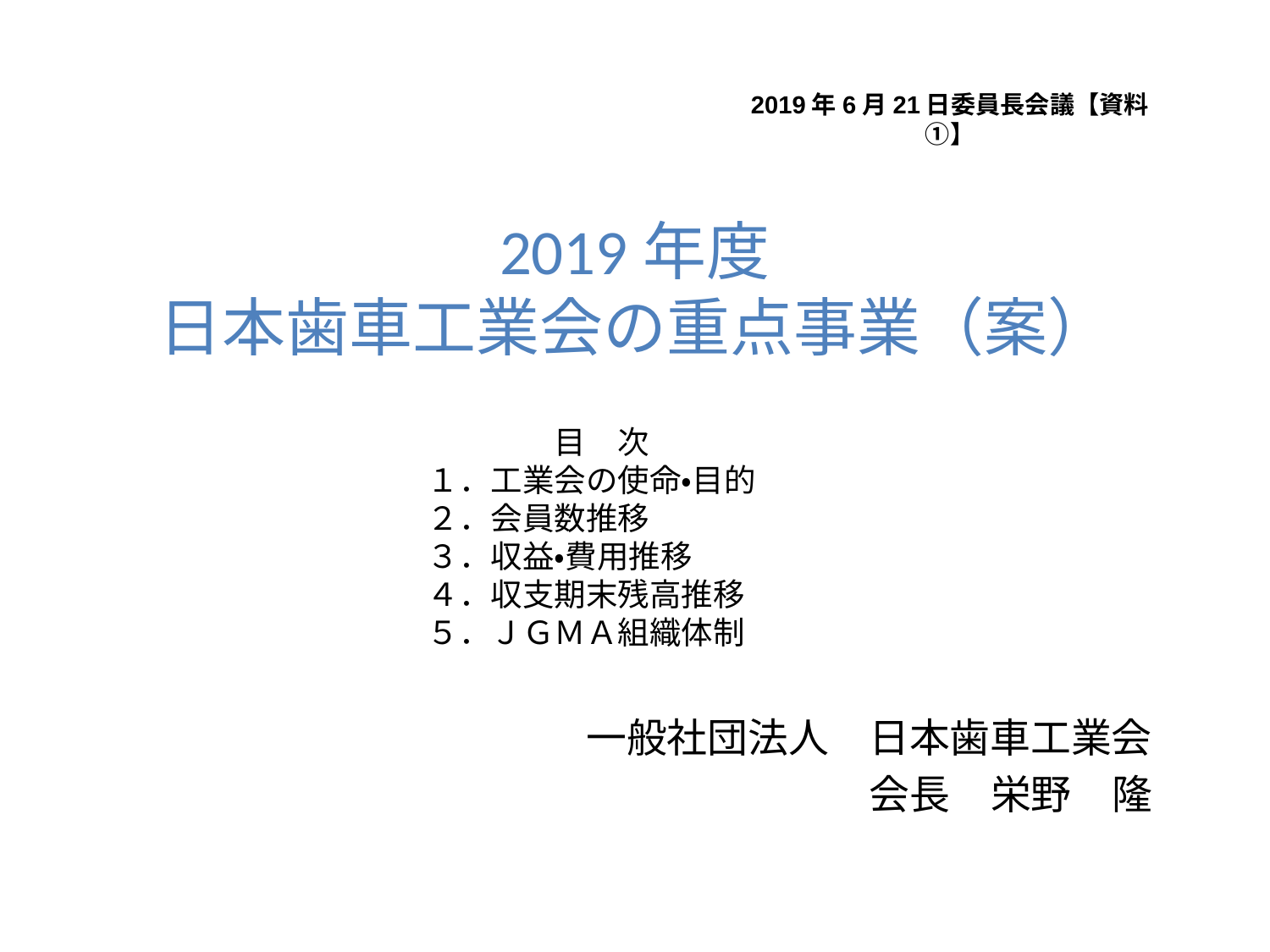

2019年6月21日委員長会議【資料①】
# 2019年度 日本歯車工業会の重点事業（案）
　　　　目　次
１．工業会の使命・目的
２．会員数推移
３．収益・費用推移
４．収支期末残高推移
５．ＪＧＭＡ組織体制
一般社団法人　日本歯車工業会
会長　栄野　隆